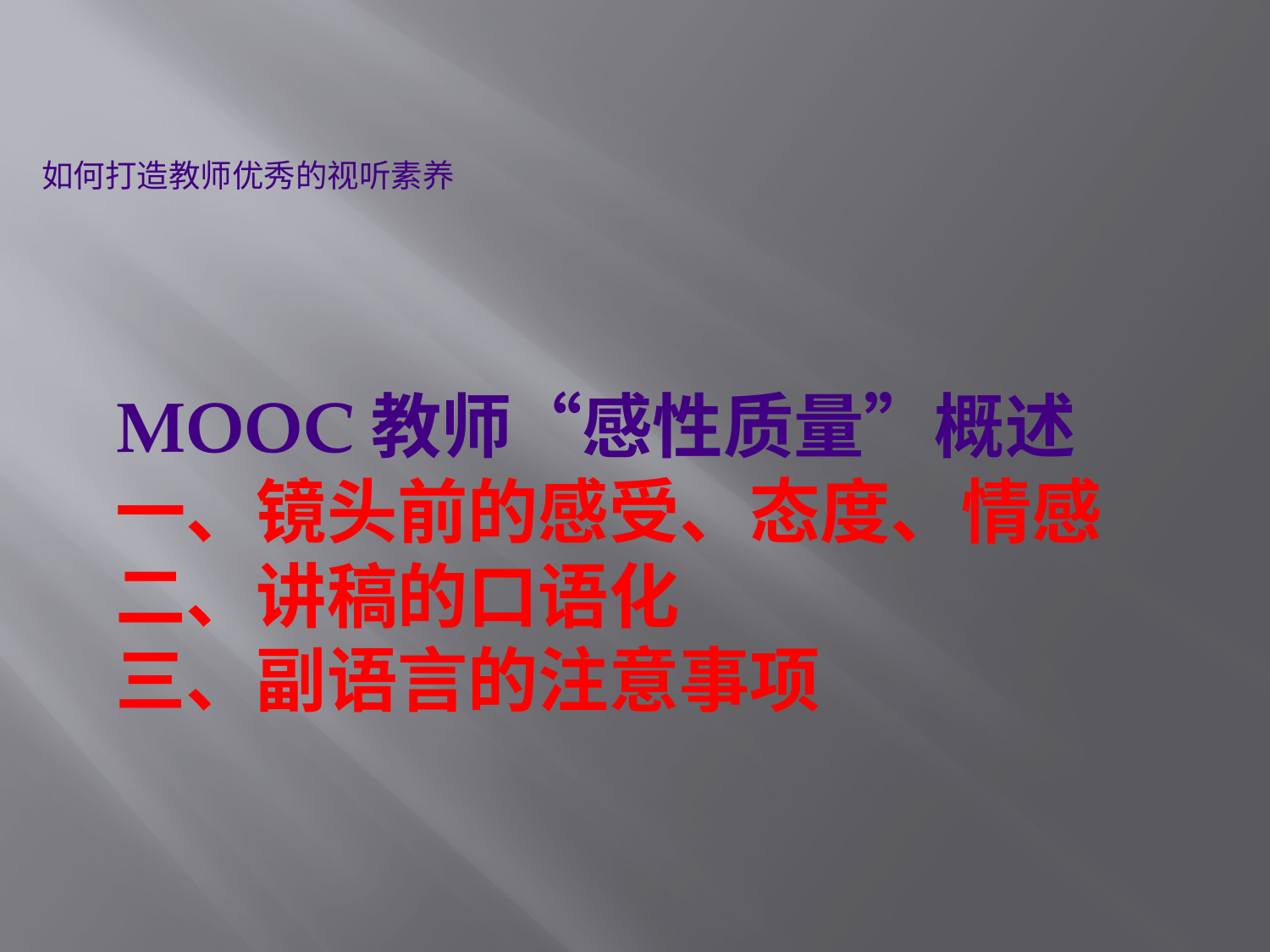

如何打造教师优秀的视听素养
MOOC教师“感性质量”概述
一、镜头前的感受、态度、情感
二、讲稿的口语化
三、副语言的注意事项